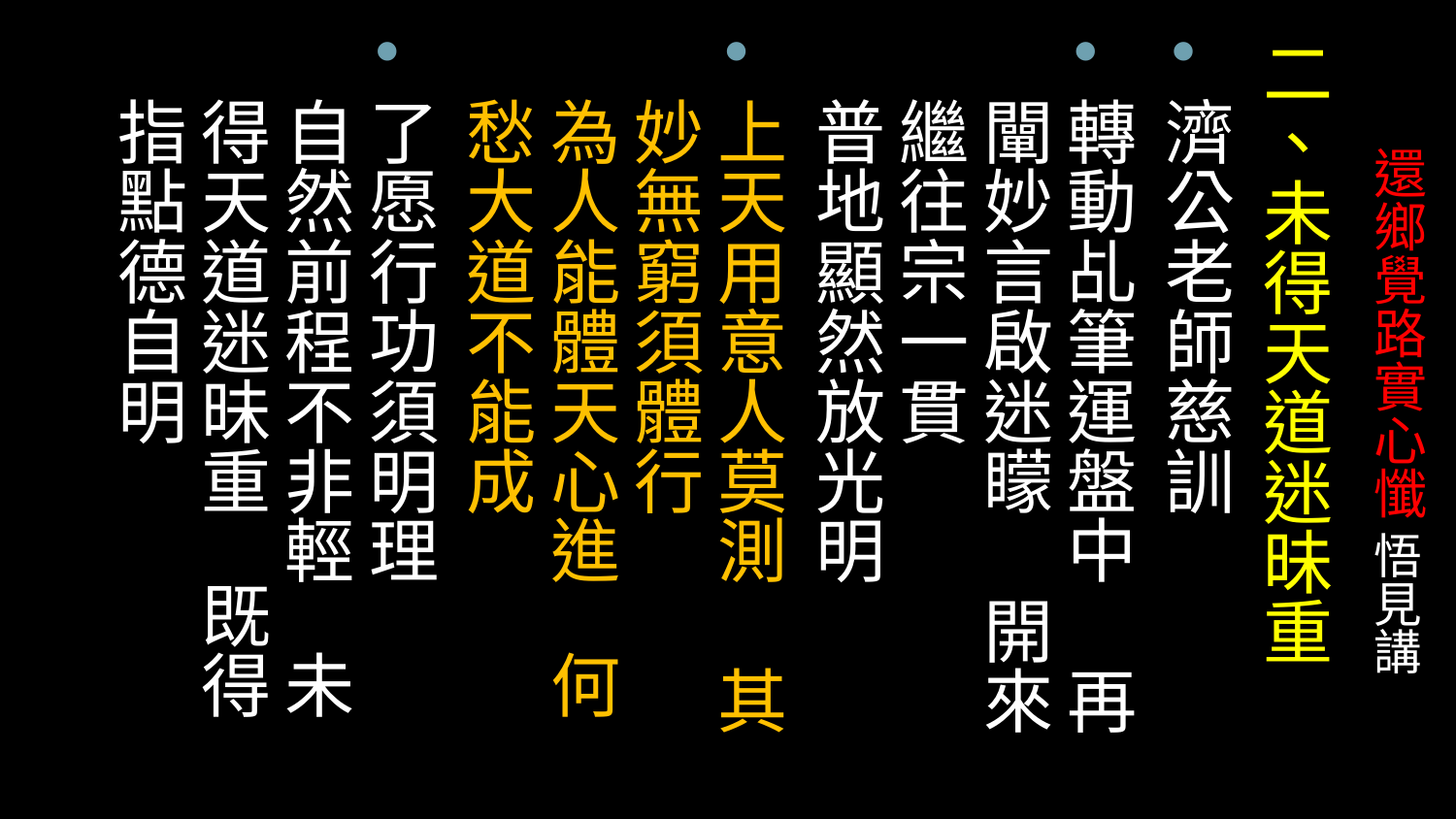

二、未得天道迷昧重
濟公老師慈訓
轉動乩筆運盤中     再闡妙言啟迷矇     開來繼往宗一貫
普地顯然放光明
上天用意人莫測     其妙無窮須體行
為人能體天心進    何愁大道不能成
了愿行功須明理
自然前程不非輕    未得天道迷昧重    既得指點德自明
# 還鄉覺路實心懺 悟見講